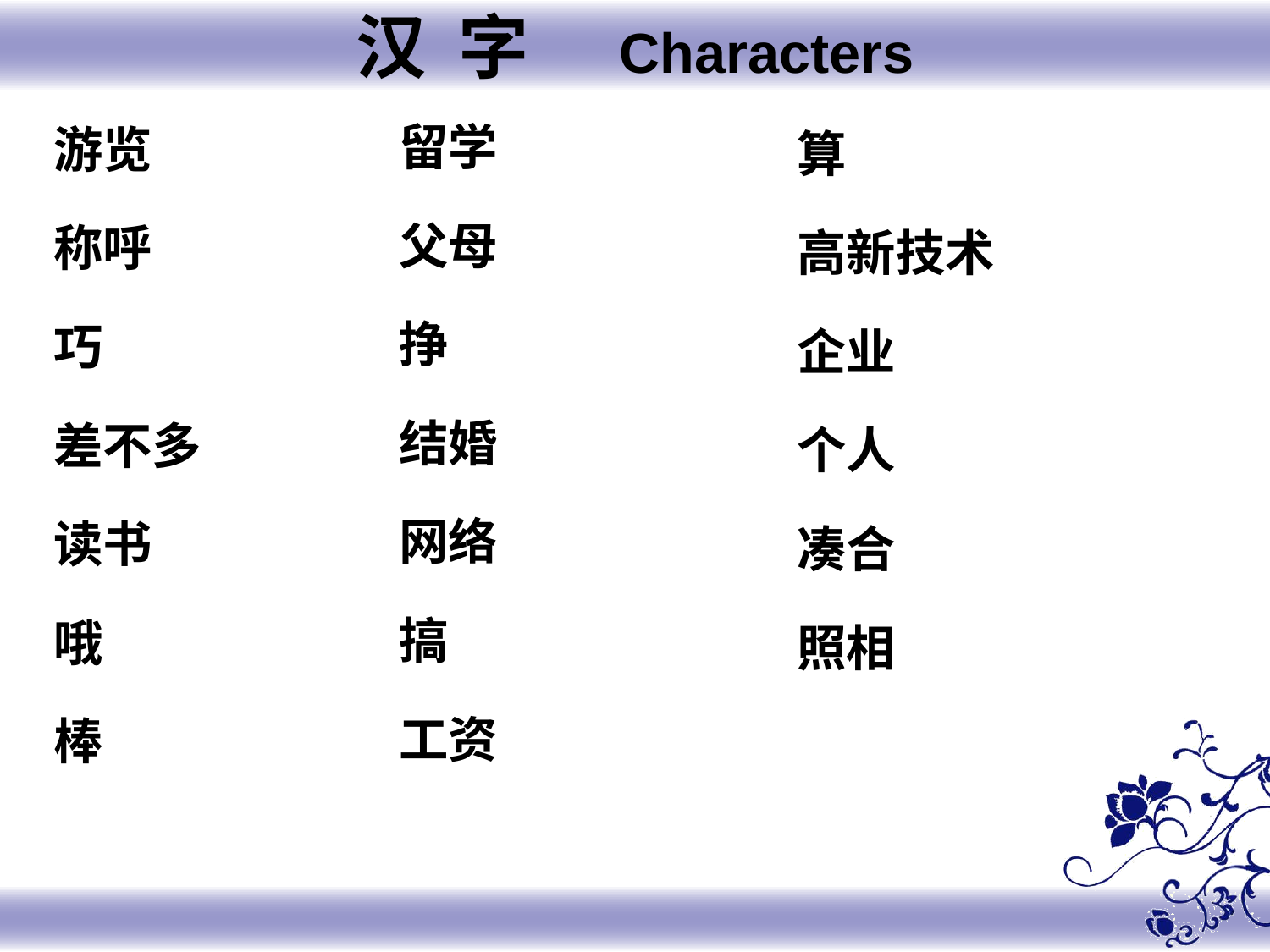

汉  字     Characters
留学
父母
挣
结婚
网络
搞
工资
游览
称呼
巧
差不多
读书
哦
棒

算
高新技术
企业
个人
凑合
照相